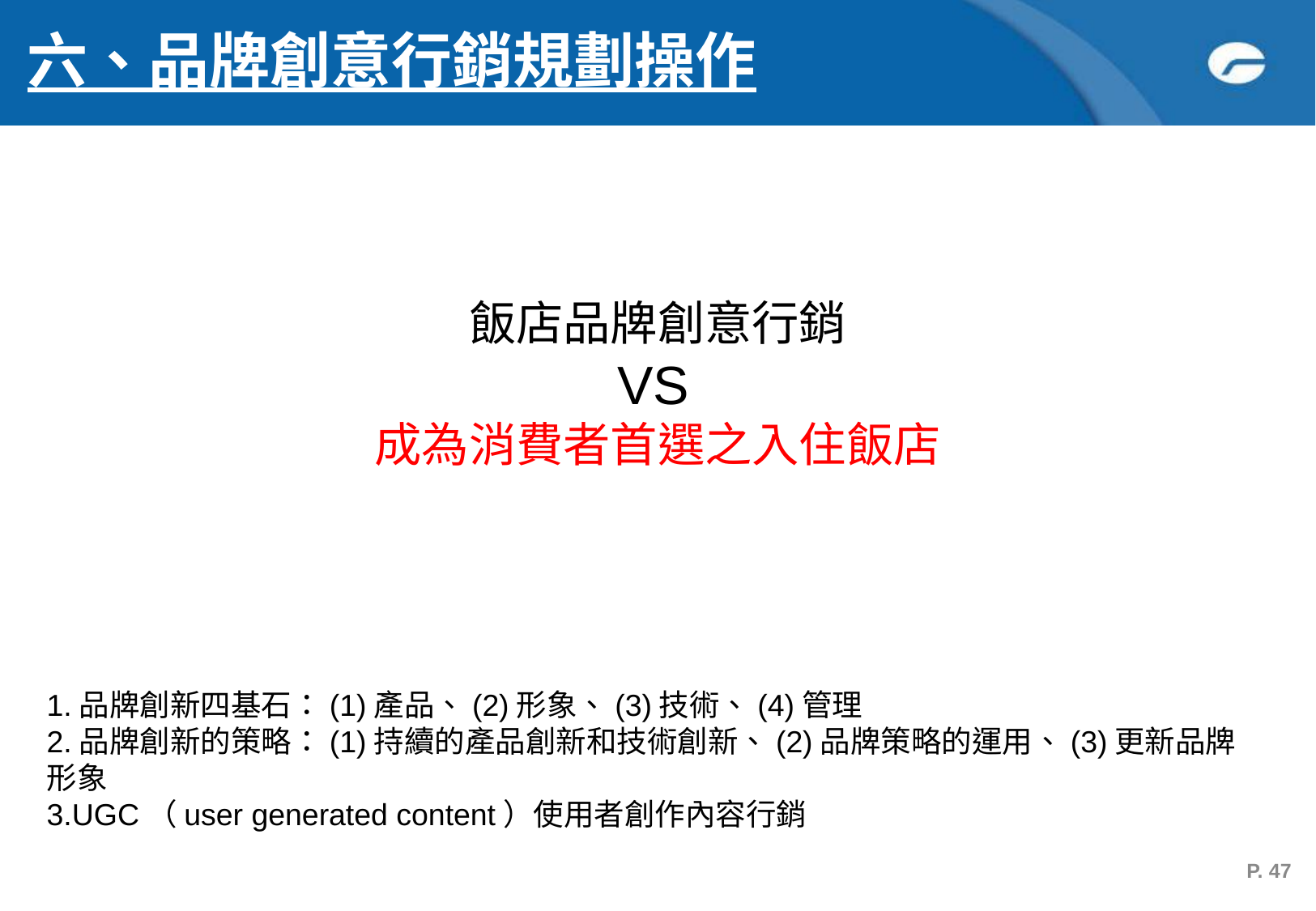

六、品牌創意行銷規劃操作

飯店品牌創意行銷
VS
成為消費者首選之入住飯店

1.品牌創新四基石：(1)產品、(2)形象、(3)技術、(4)管理
2.品牌創新的策略：(1)持續的產品創新和技術創新、(2)品牌策略的運用、(3)更新品牌形象
3.UGC（user generated content）使用者創作內容行銷